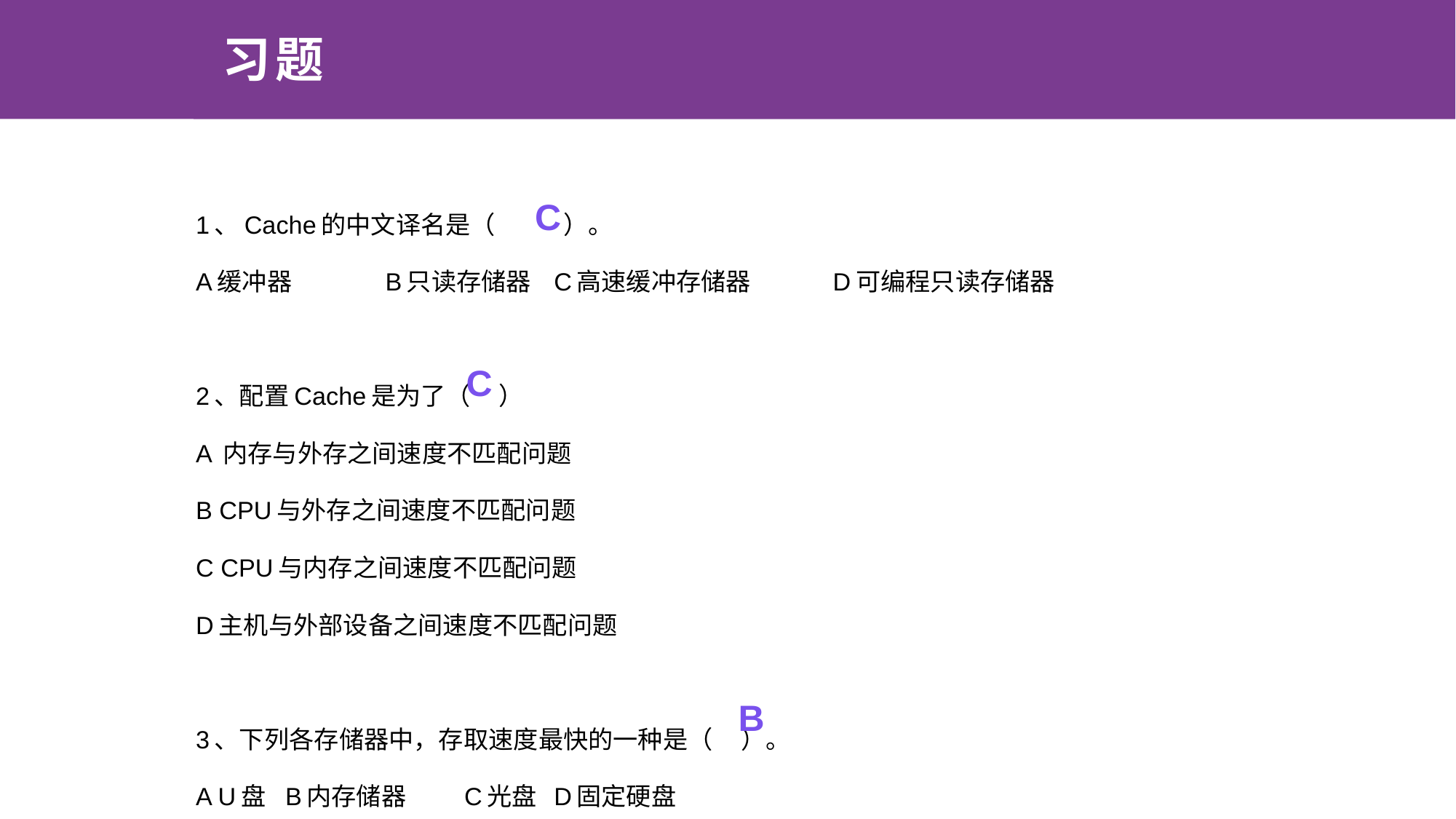

# 习题
1、Cache的中文译名是（            ）。
A缓冲器	 B只读存储器	C高速缓冲存储器	 D可编程只读存储器

2、配置Cache是为了（     ）
A 内存与外存之间速度不匹配问题
B CPU与外存之间速度不匹配问题
C CPU与内存之间速度不匹配问题
D主机与外部设备之间速度不匹配问题

3、下列各存储器中，存取速度最快的一种是（     ）。
A U盘	B内存储器	C光盘	D固定硬盘

C
C
B